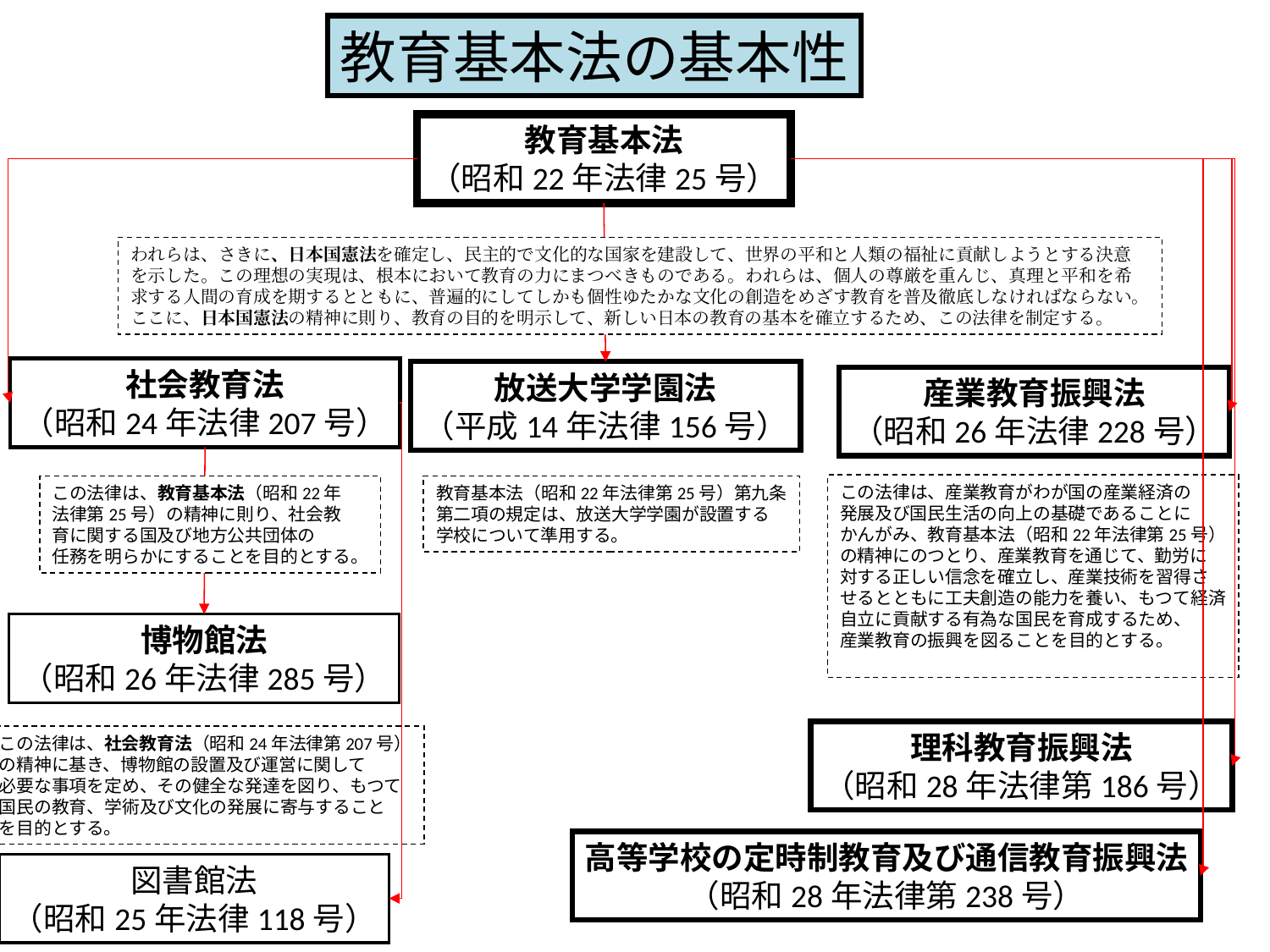

教育基本法の基本性
教育基本法
（昭和22年法律25号）
われらは、さきに、日本国憲法を確定し、民主的で文化的な国家を建設して、世界の平和と人類の福祉に貢献しようとする決意
を示した。この理想の実現は、根本において教育の力にまつべきものである。われらは、個人の尊厳を重んじ、真理と平和を希
求する人間の育成を期するとともに、普遍的にしてしかも個性ゆたかな文化の創造をめざす教育を普及徹底しなければならない。
ここに、日本国憲法の精神に則り、教育の目的を明示して、新しい日本の教育の基本を確立するため、この法律を制定する。
社会教育法
（昭和24年法律207号）
放送大学学園法
（平成14年法律156号）
産業教育振興法
（昭和26年法律228号）
この法律は、産業教育がわが国の産業経済の
発展及び国民生活の向上の基礎であることに
かんがみ、教育基本法（昭和22年法律第25号）
の精神にのつとり、産業教育を通じて、勤労に
対する正しい信念を確立し、産業技術を習得さ
せるとともに工夫創造の能力を養い、もつて経済
自立に貢献する有為な国民を育成するため、
産業教育の振興を図ることを目的とする。

この法律は、教育基本法（昭和22年
法律第25号）の精神に則り、社会教
育に関する国及び地方公共団体の
任務を明らかにすることを目的とする。
教育基本法（昭和22年法律第25号）第九条
第二項の規定は、放送大学学園が設置する
学校について準用する。
博物館法
（昭和26年法律285号）
理科教育振興法
（昭和28年法律第186号）
この法律は、社会教育法（昭和24年法律第207号）
の精神に基き、博物館の設置及び運営に関して
必要な事項を定め、その健全な発達を図り、もつて
国民の教育、学術及び文化の発展に寄与すること
を目的とする。
高等学校の定時制教育及び通信教育振興法
（昭和28年法律第238号）
図書館法
（昭和25年法律118号）